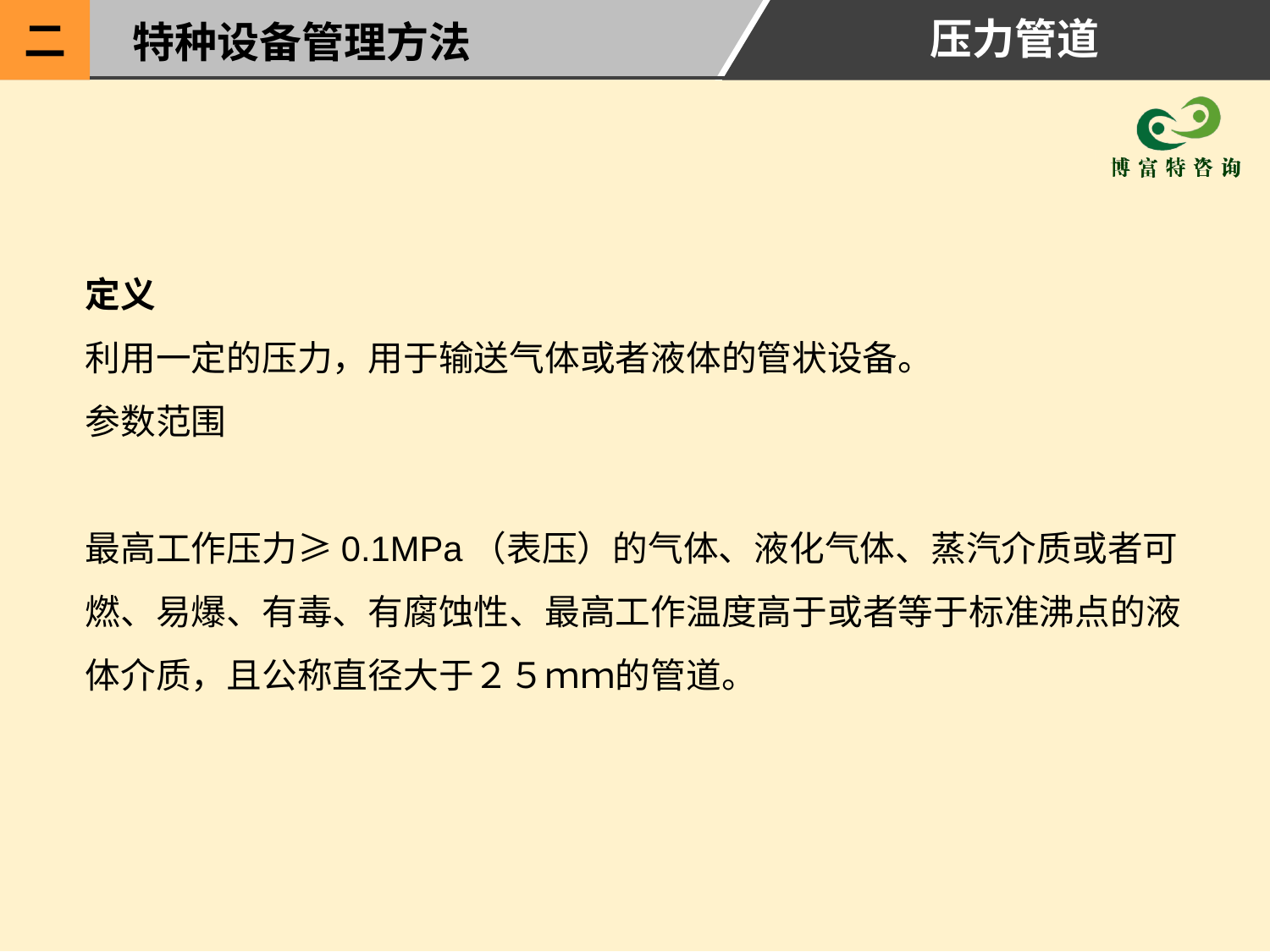

压力管道
二
特种设备管理方法
定义
利用一定的压力，用于输送气体或者液体的管状设备。
参数范围

最高工作压力≥0.1MPa（表压）的气体、液化气体、蒸汽介质或者可燃、易爆、有毒、有腐蚀性、最高工作温度高于或者等于标准沸点的液体介质，且公称直径大于２５ｍｍ的管道。